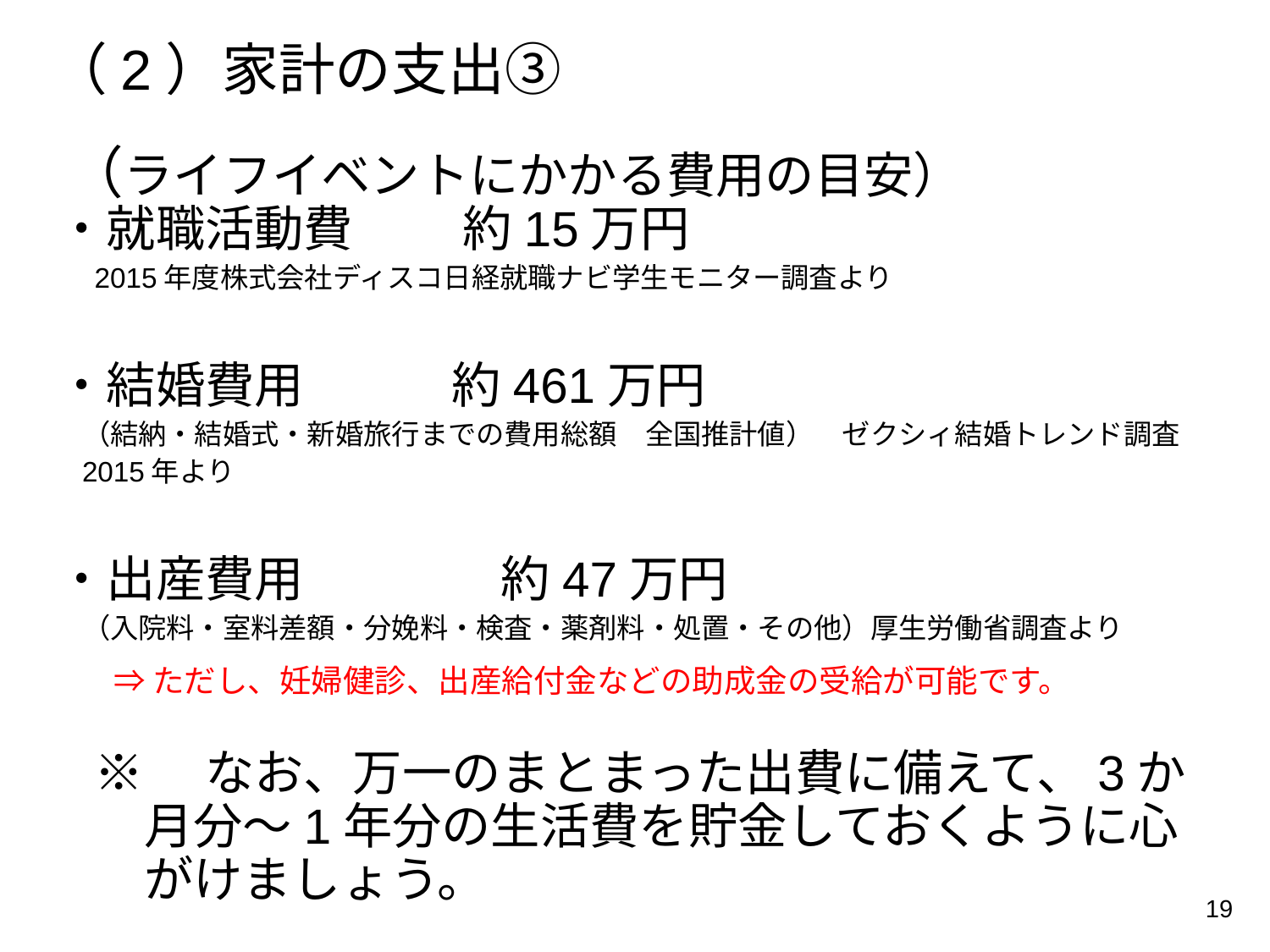

（2）家計の支出③
　（ライフイベントにかかる費用の目安）
・就職活動費　　 約15万円
2015年度株式会社ディスコ日経就職ナビ学生モニター調査より

・結婚費用　　　約461万円
（結納・結婚式・新婚旅行までの費用総額　全国推計値）　ゼクシィ結婚トレンド調査2015年より

・出産費用　　　　約47万円
（入院料・室料差額・分娩料・検査・薬剤料・処置・その他）厚生労働省調査より
　　⇒ ただし、妊婦健診、出産給付金などの助成金の受給が可能です。

※　なお、万一のまとまった出費に備えて、3か月分〜1年分の生活費を貯金しておくように心がけましょう。
19